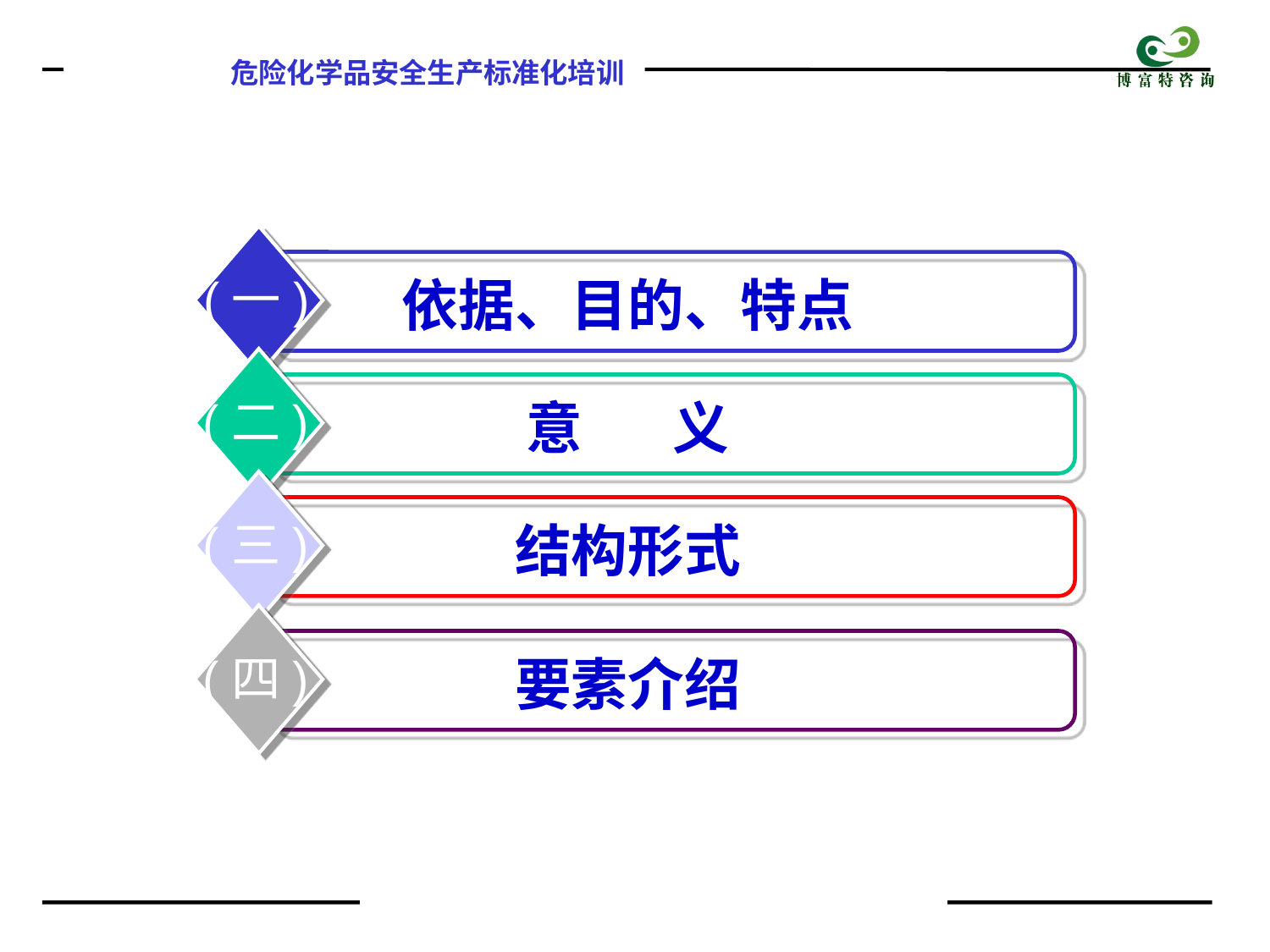

(一)
依据、目的、特点

(二)
意       义

(三)
结构形式

(四)
要素介绍